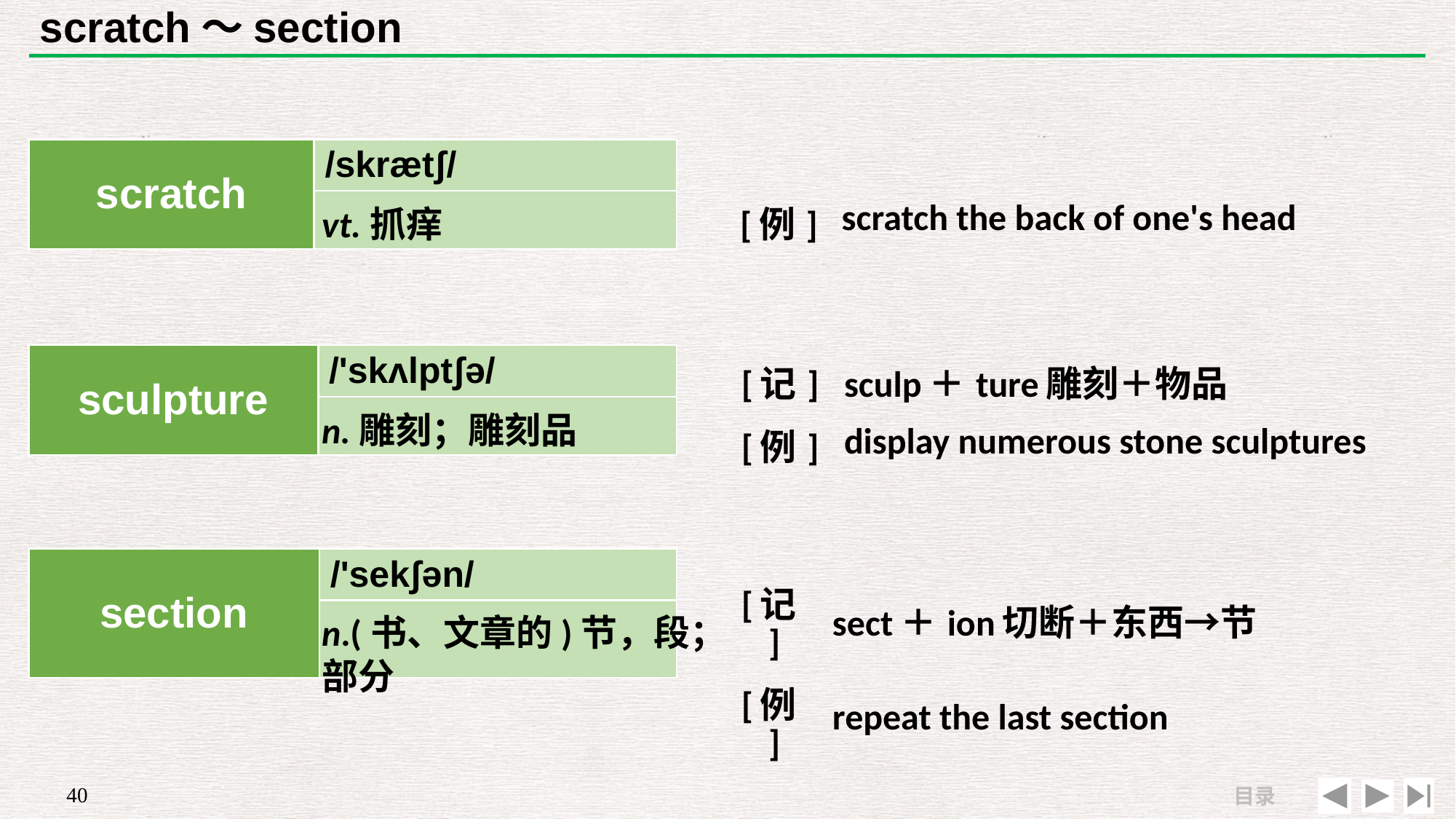

# scratch～section

| scratch | /skrætʃ/ |
| --- | --- |
|  |  |
|  |  |
| --- | --- |
| [例] | scratch the back of one's head |
vt.抓痒
| sculpture | /'skʌlptʃə/ |
| --- | --- |
|  |  |
| [记] | sculp＋ture雕刻＋物品 |
| --- | --- |
| [例] | display numerous stone sculptures |
n.雕刻；雕刻品
| section | /'sekʃən/ |
| --- | --- |
|  |  |
| [记] | sect＋ion切断＋东西→节 |
| --- | --- |
| [例] | repeat the last section |
n.(书、文章的)节，段；部分